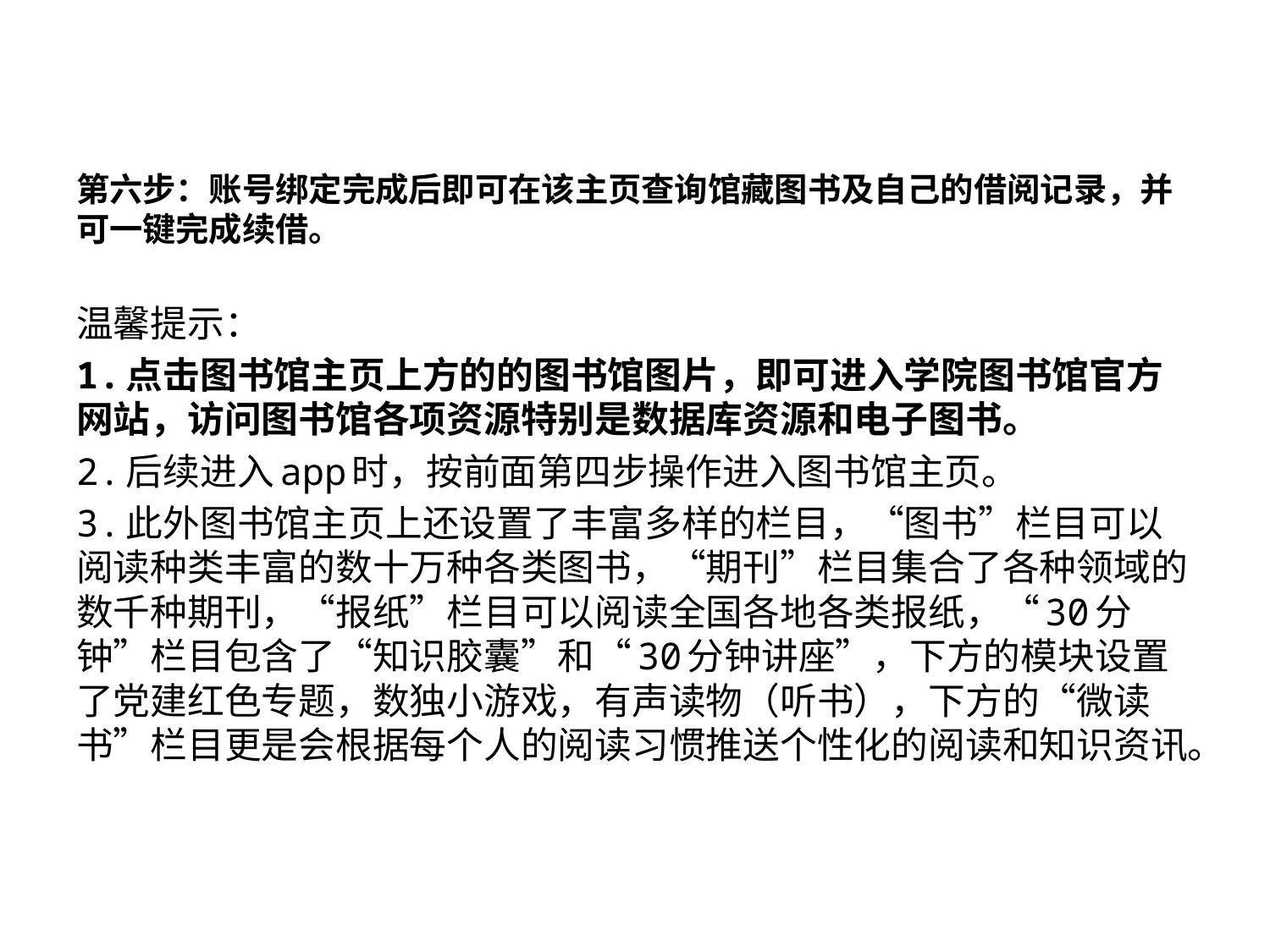

第六步：账号绑定完成后即可在该主页查询馆藏图书及自己的借阅记录，并可一键完成续借。

温馨提示：
1.点击图书馆主页上方的的图书馆图片，即可进入学院图书馆官方网站，访问图书馆各项资源特别是数据库资源和电子图书。
2.后续进入app时，按前面第四步操作进入图书馆主页。
3.此外图书馆主页上还设置了丰富多样的栏目，“图书”栏目可以阅读种类丰富的数十万种各类图书，“期刊”栏目集合了各种领域的数千种期刊，“报纸”栏目可以阅读全国各地各类报纸，“30分钟”栏目包含了“知识胶囊”和“30分钟讲座”，下方的模块设置了党建红色专题，数独小游戏，有声读物（听书），下方的“微读书”栏目更是会根据每个人的阅读习惯推送个性化的阅读和知识资讯。